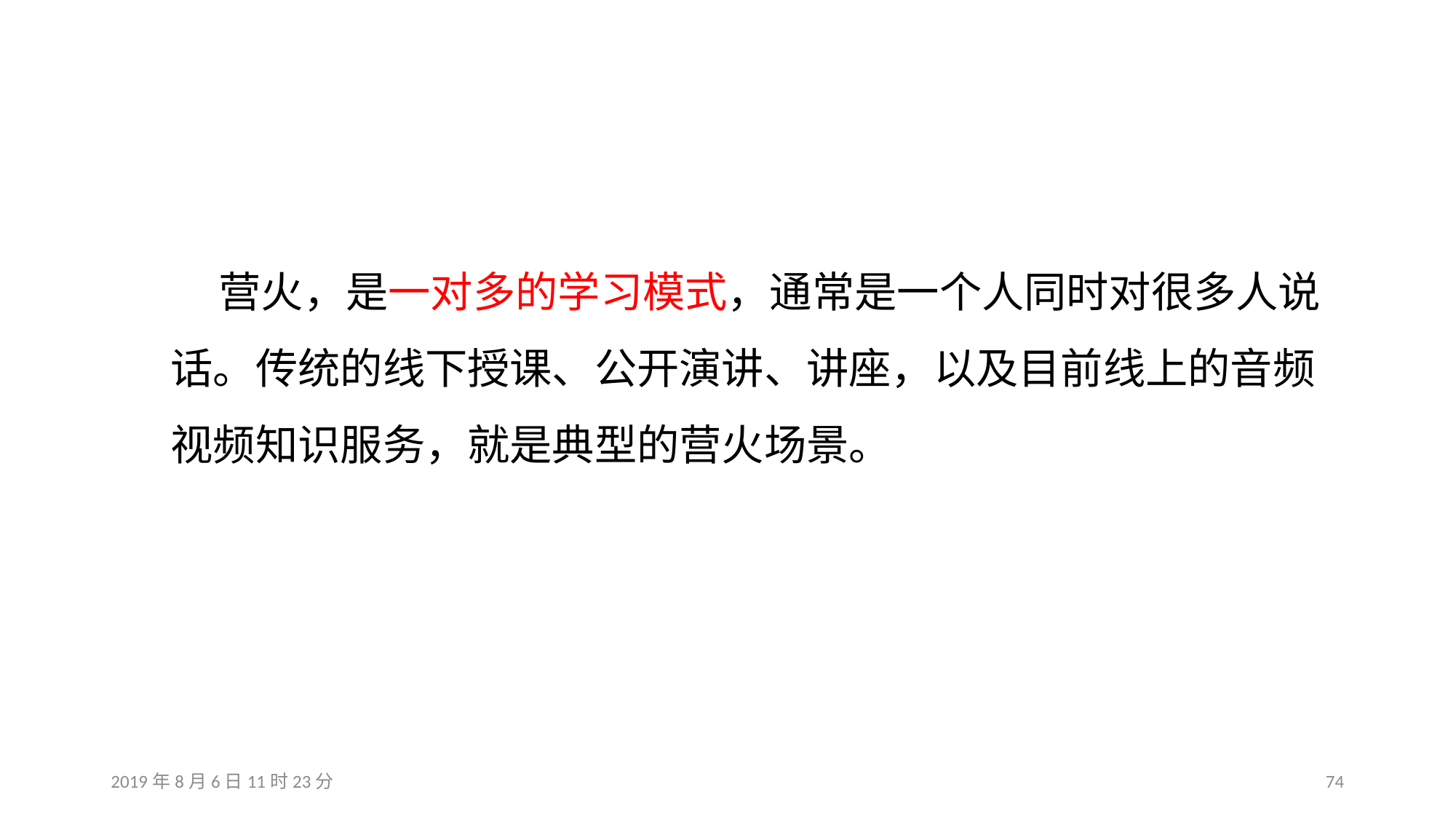

营火，是一对多的学习模式，通常是一个人同时对很多人说话。传统的线下授课、公开演讲、讲座，以及目前线上的音频视频知识服务，就是典型的营火场景。
2019年8月6日11时23分

74